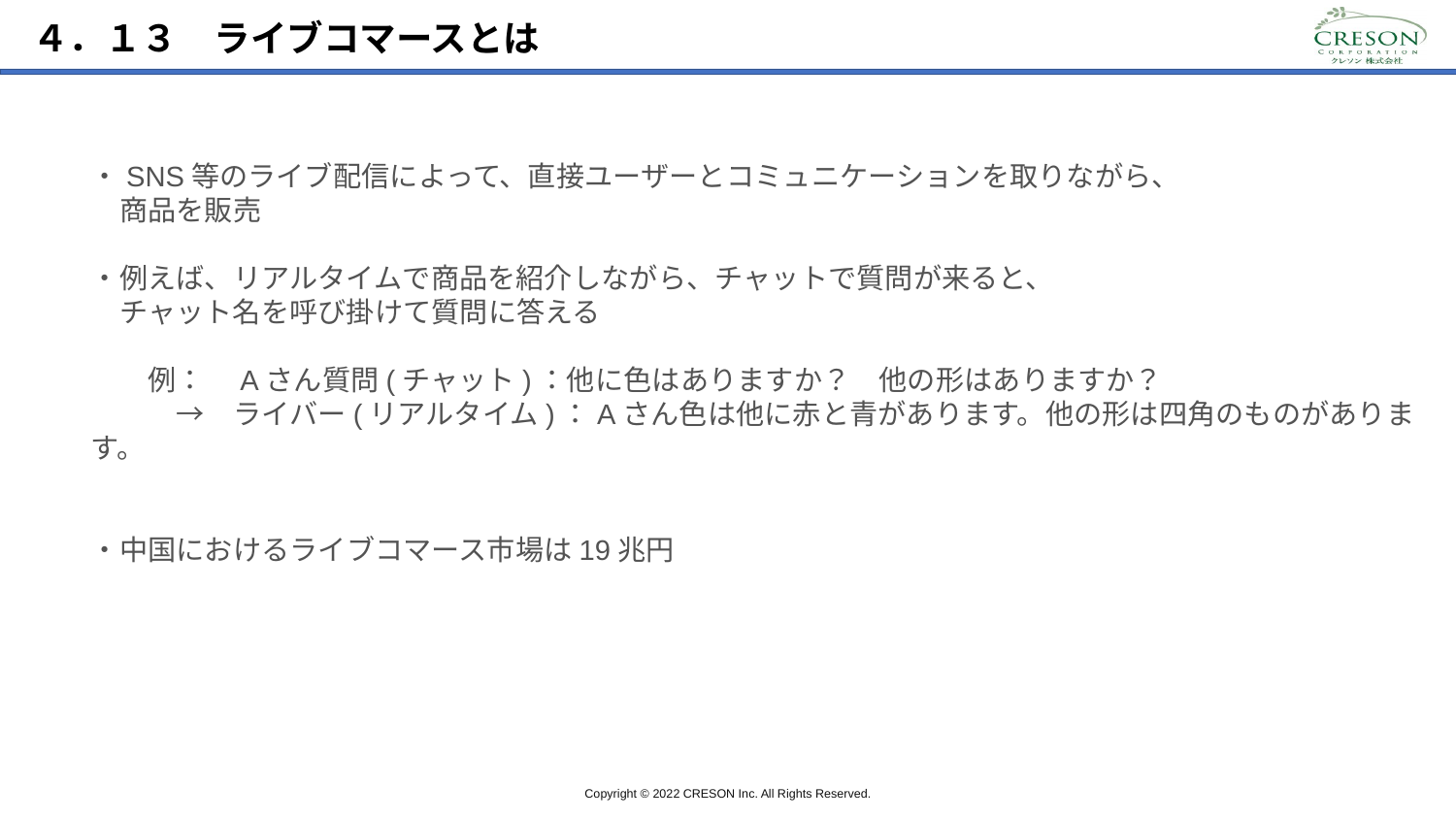

４．１３　ライブコマースとは
・SNS等のライブ配信によって、直接ユーザーとコミュニケーションを取りながら、
　商品を販売

・例えば、リアルタイムで商品を紹介しながら、チャットで質問が来ると、
　チャット名を呼び掛けて質問に答える

　　例：　Aさん質問(チャット)：他に色はありますか？　他の形はありますか？
　　　→　ライバー(リアルタイム)：Aさん色は他に赤と青があります。他の形は四角のものがあります。

・中国におけるライブコマース市場は19兆円